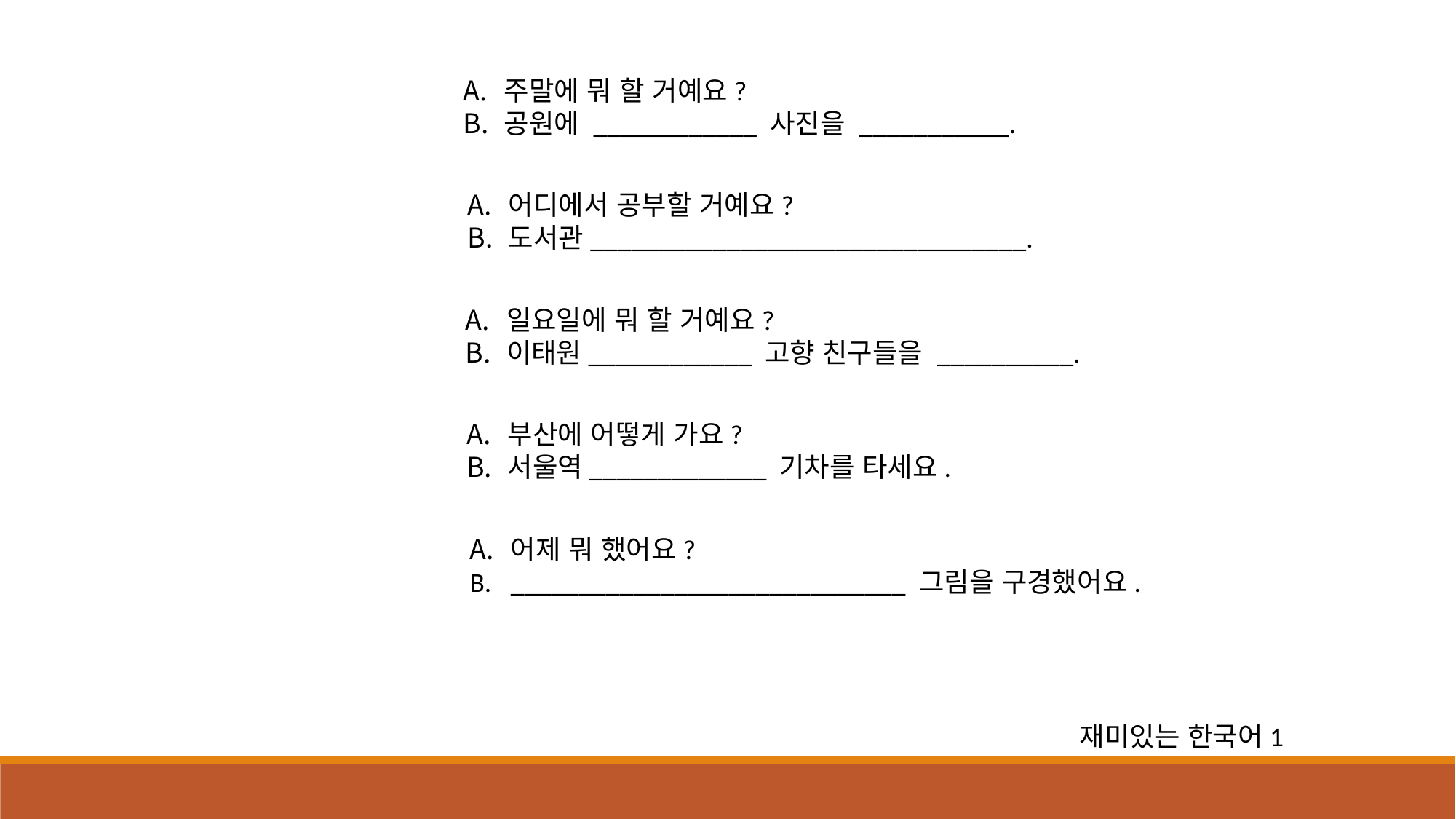

주말에 뭐 할 거예요?
공원에 ____________ 사진을 ___________.
어디에서 공부할 거예요?
도서관________________________________.
일요일에 뭐 할 거예요?
이태원____________ 고향 친구들을 __________.
부산에 어떻게 가요?
서울역_____________ 기차를 타세요.
어제 뭐 했어요?
_____________________________ 그림을 구경했어요.
재미있는 한국어1